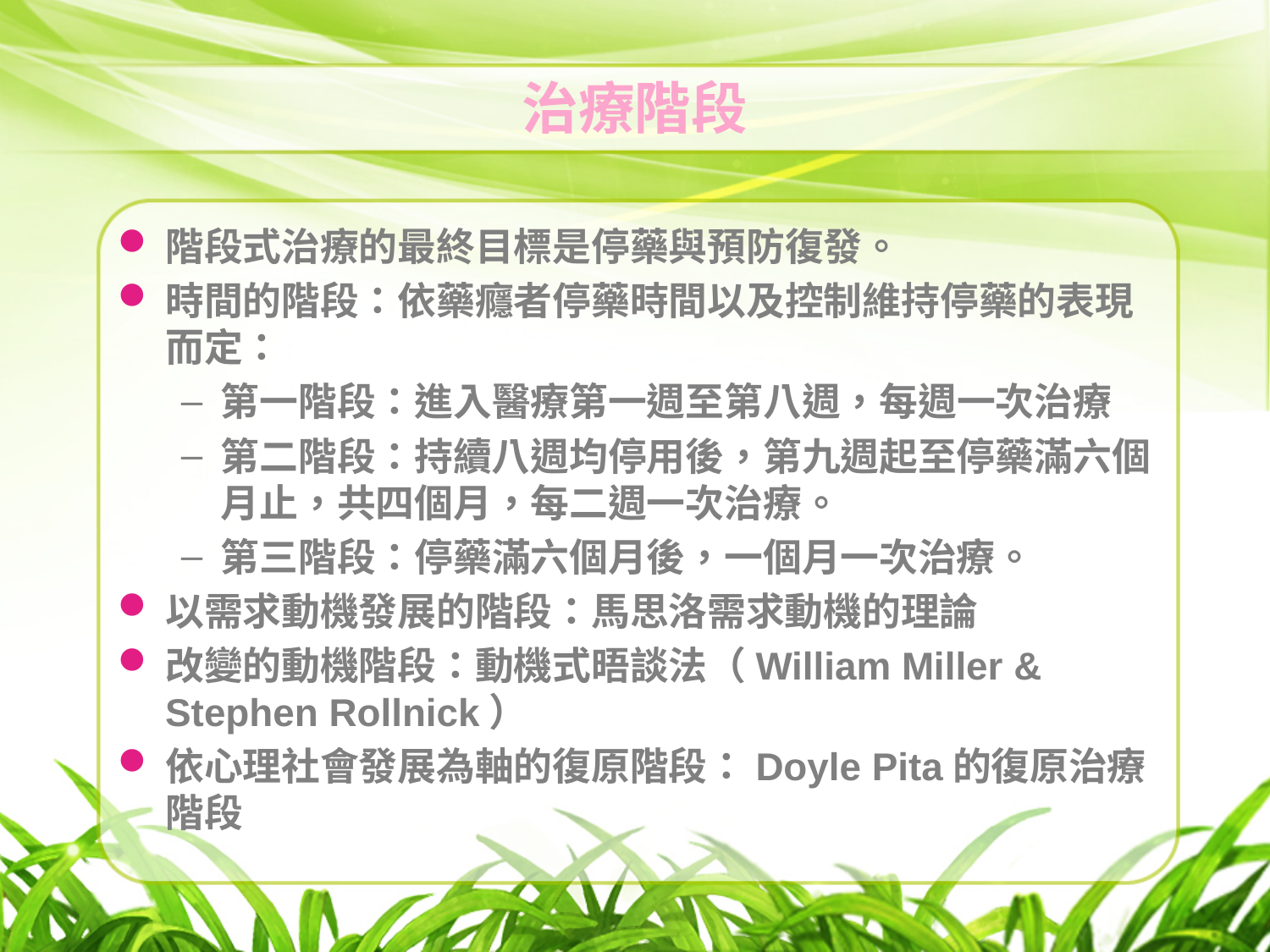

# 治療階段
階段式治療的最終目標是停藥與預防復發。
時間的階段：依藥癮者停藥時間以及控制維持停藥的表現而定：
第一階段：進入醫療第一週至第八週，每週一次治療
第二階段：持續八週均停用後，第九週起至停藥滿六個月止，共四個月，每二週一次治療。
第三階段：停藥滿六個月後，一個月一次治療。
以需求動機發展的階段：馬思洛需求動機的理論
改變的動機階段：動機式晤談法（William Miller & Stephen Rollnick）
依心理社會發展為軸的復原階段：Doyle Pita的復原治療階段